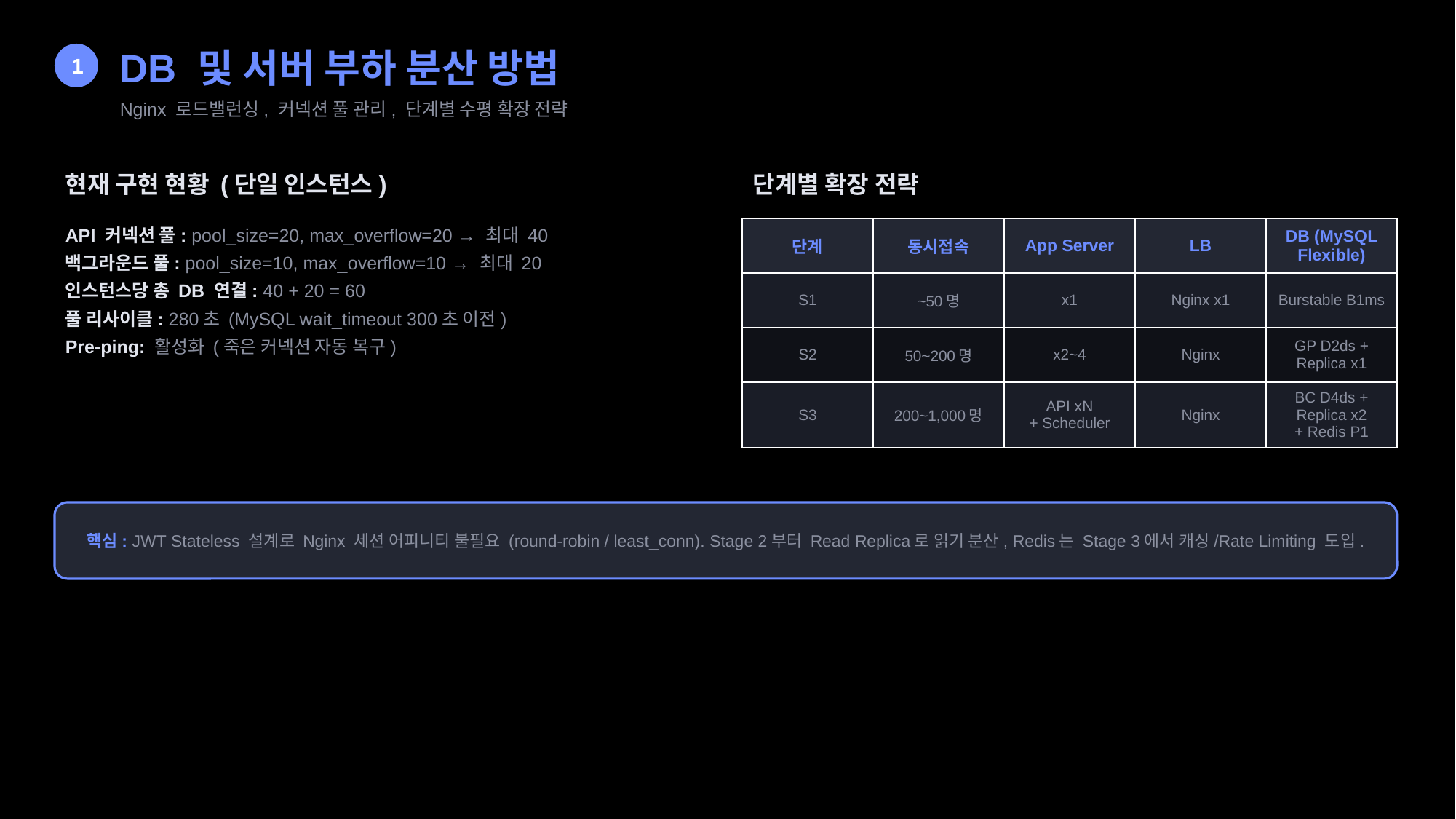

DB 및 서버 부하 분산 방법
1
Nginx 로드밸런싱, 커넥션 풀 관리, 단계별 수평 확장 전략
현재 구현 현황 (단일 인스턴스)
단계별 확장 전략
API 커넥션 풀: pool_size=20, max_overflow=20 → 최대 40
백그라운드 풀: pool_size=10, max_overflow=10 → 최대 20
인스턴스당 총 DB 연결: 40 + 20 = 60
풀 리사이클: 280초 (MySQL wait_timeout 300초 이전)
Pre-ping: 활성화 (죽은 커넥션 자동 복구)
| 단계 | 동시접속 | App Server | LB | DB (MySQL Flexible) |
| --- | --- | --- | --- | --- |
| S1 | ~50명 | x1 | Nginx x1 | Burstable B1ms |
| S2 | 50~200명 | x2~4 | Nginx | GP D2ds + Replica x1 |
| S3 | 200~1,000명 | API xN + Scheduler | Nginx | BC D4ds + Replica x2 + Redis P1 |
핵심: JWT Stateless 설계로 Nginx 세션 어피니티 불필요 (round-robin / least_conn). Stage 2부터 Read Replica로 읽기 분산, Redis는 Stage 3에서 캐싱/Rate Limiting 도입.